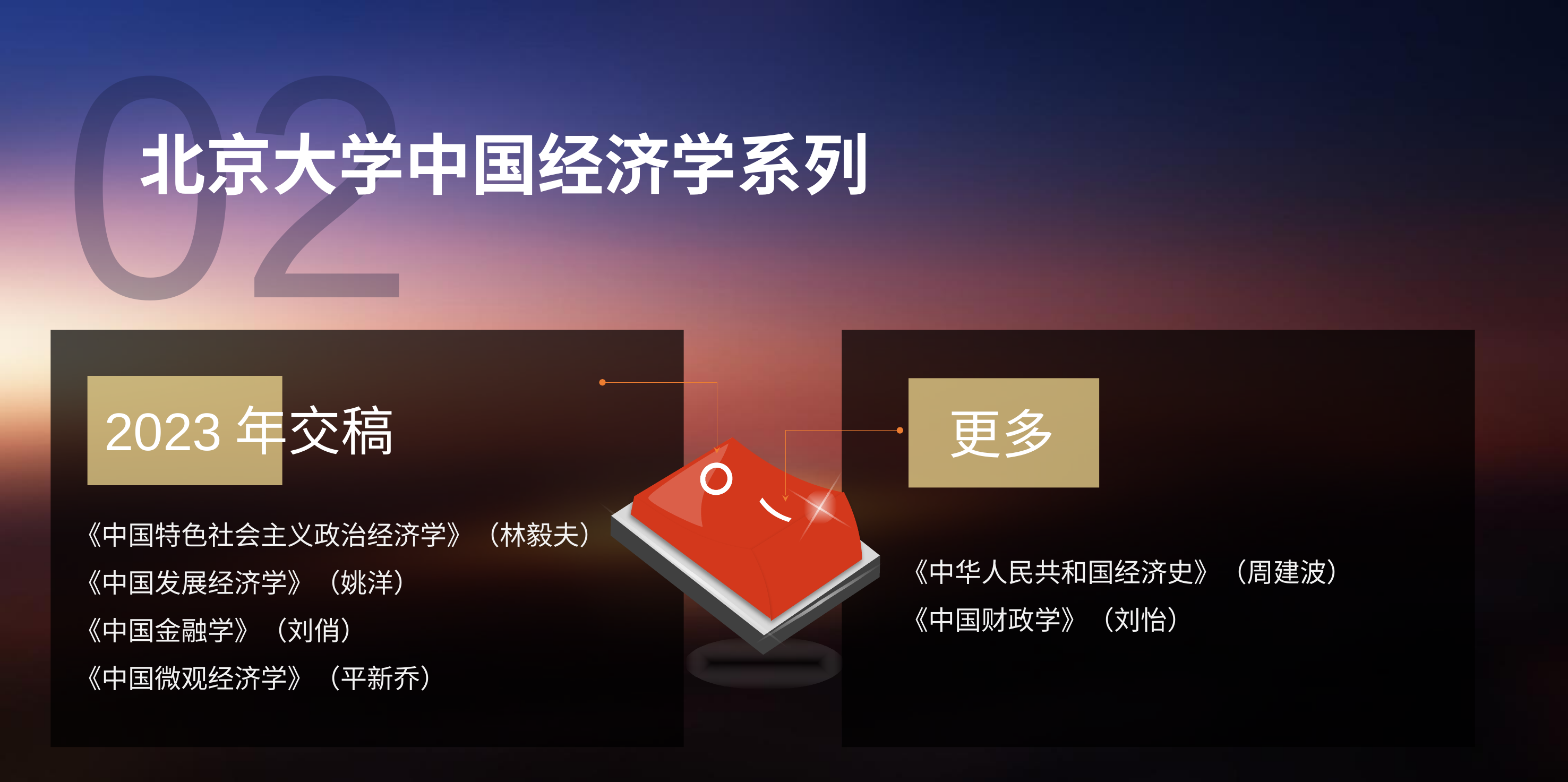

02
北京大学中国经济学系列

2023年交稿
《中国特色社会主义政治经济学》（林毅夫）
《中国发展经济学》（姚洋）
《中国金融学》（刘俏）
《中国微观经济学》（平新乔）

更多

《中华人民共和国经济史》（周建波）
《中国财政学》（刘怡）